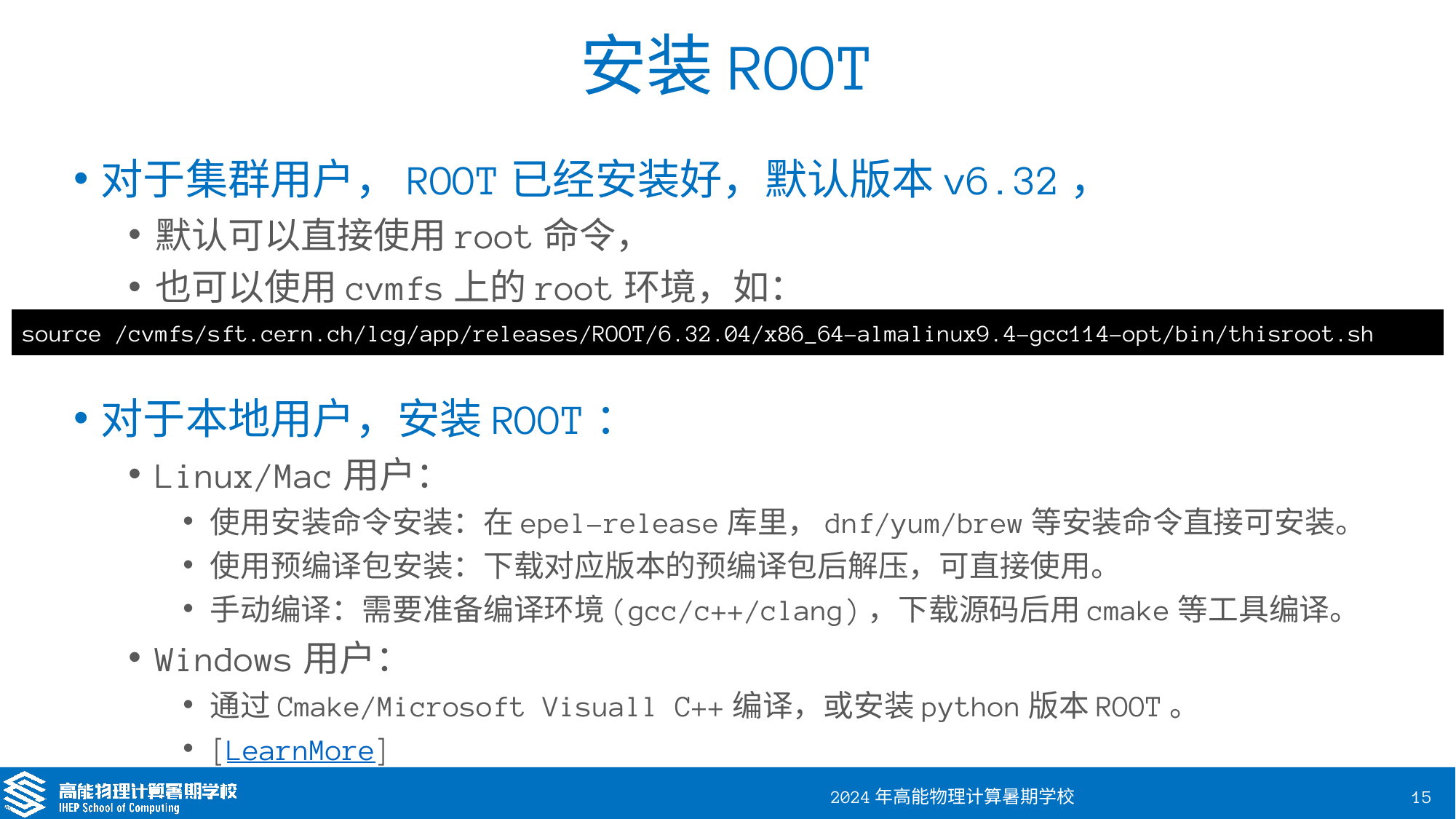

# 安装ROOT
对于集群用户，ROOT已经安装好，默认版本v6.32，
默认可以直接使用root命令，
也可以使用cvmfs上的root环境，如：

对于本地用户，安装ROOT：
Linux/Mac用户：
使用安装命令安装：在epel-release库里，dnf/yum/brew等安装命令直接可安装。
使用预编译包安装：下载对应版本的预编译包后解压，可直接使用。
手动编译：需要准备编译环境(gcc/c++/clang)，下载源码后用cmake等工具编译。
Windows用户：
通过Cmake/Microsoft Visuall C++编译，或安装python版本ROOT。
[LearnMore]
source /cvmfs/sft.cern.ch/lcg/app/releases/ROOT/6.32.04/x86_64-almalinux9.4-gcc114-opt/bin/thisroot.sh
2024年高能物理计算暑期学校
15